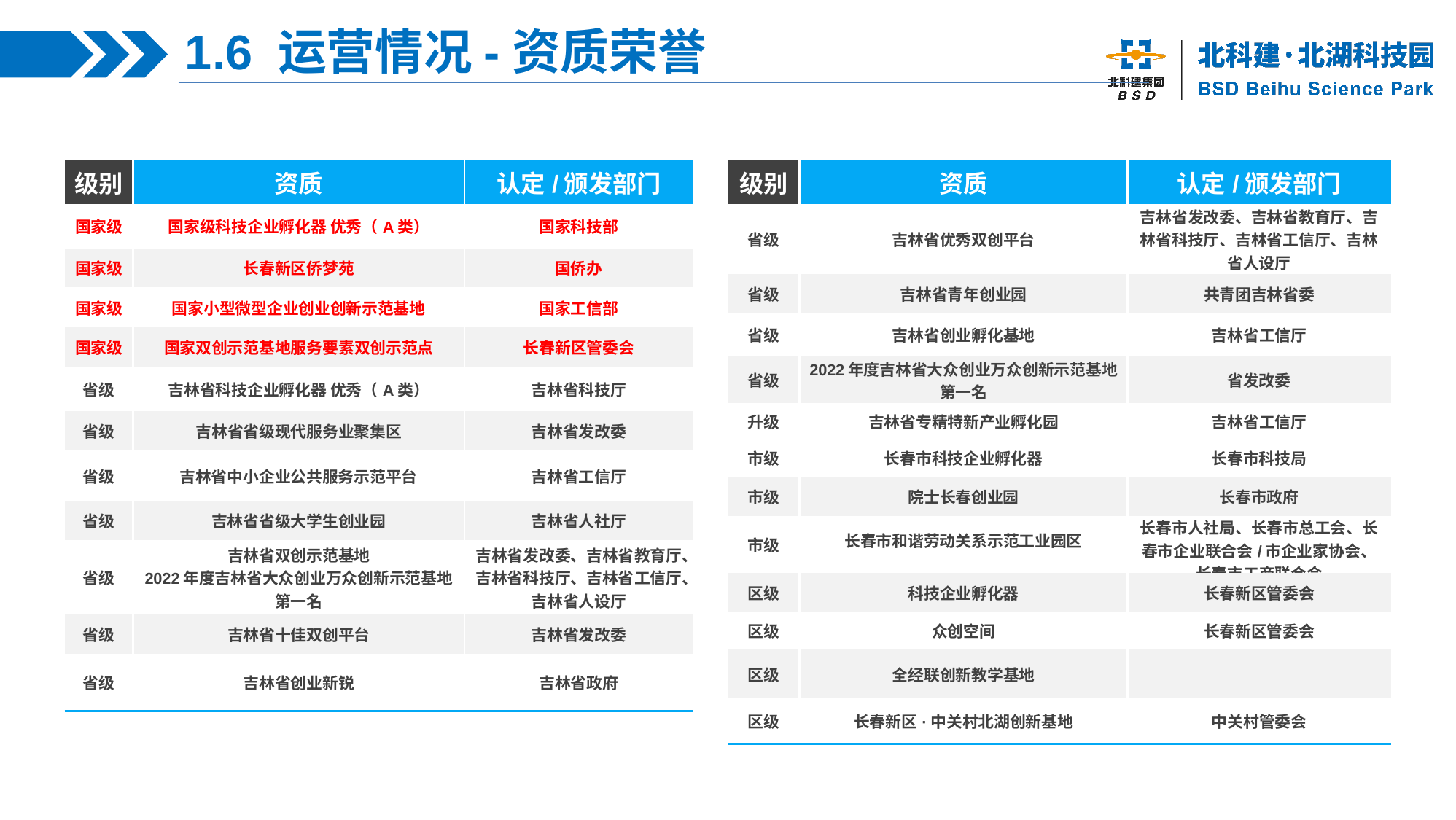

1.6 运营情况-资质荣誉

| 级别 | 资质 | 认定/颁发部门 |
| --- | --- | --- |
| 国家级 | 国家级科技企业孵化器 优秀（A类） | 国家科技部 |
| 国家级 | 长春新区侨梦苑 | 国侨办 |
| 国家级 | 国家小型微型企业创业创新示范基地 | 国家工信部 |
| 国家级 | 国家双创示范基地服务要素双创示范点 | 长春新区管委会 |
| 省级 | 吉林省科技企业孵化器 优秀（A类） | 吉林省科技厅 |
| 省级 | 吉林省省级现代服务业聚集区 | 吉林省发改委 |
| 省级 | 吉林省中小企业公共服务示范平台 | 吉林省工信厅 |
| 省级 | 吉林省省级大学生创业园 | 吉林省人社厅 |
| 省级 | 吉林省双创示范基地 2022年度吉林省大众创业万众创新示范基地第一名 | 吉林省发改委、吉林省教育厅、吉林省科技厅、吉林省工信厅、吉林省人设厅 |
| 省级 | 吉林省十佳双创平台 | 吉林省发改委 |
| 省级 | 吉林省创业新锐 | 吉林省政府 |
| 级别 | 资质 | 认定/颁发部门 |
| --- | --- | --- |
| 省级 | 吉林省优秀双创平台 | 吉林省发改委、吉林省教育厅、吉林省科技厅、吉林省工信厅、吉林省人设厅 |
| 省级 | 吉林省青年创业园 | 共青团吉林省委 |
| 省级 | 吉林省创业孵化基地 | 吉林省工信厅 |
| 省级 | 2022年度吉林省大众创业万众创新示范基地第一名 | 省发改委 |
| 升级 | 吉林省专精特新产业孵化园 | 吉林省工信厅 |
| 市级 | 长春市科技企业孵化器 | 长春市科技局 |
| 市级 | 院士长春创业园 | 长春市政府 |
| 市级 | 长春市和谐劳动关系示范工业园区 | 长春市人社局、长春市总工会、长春市企业联合会/市企业家协会、长春市工商联合会 |
| 区级 | 科技企业孵化器 | 长春新区管委会 |
| 区级 | 众创空间 | 长春新区管委会 |
| 区级 | 全经联创新教学基地 |  |
| 区级 | 长春新区·中关村北湖创新基地 | 中关村管委会 |